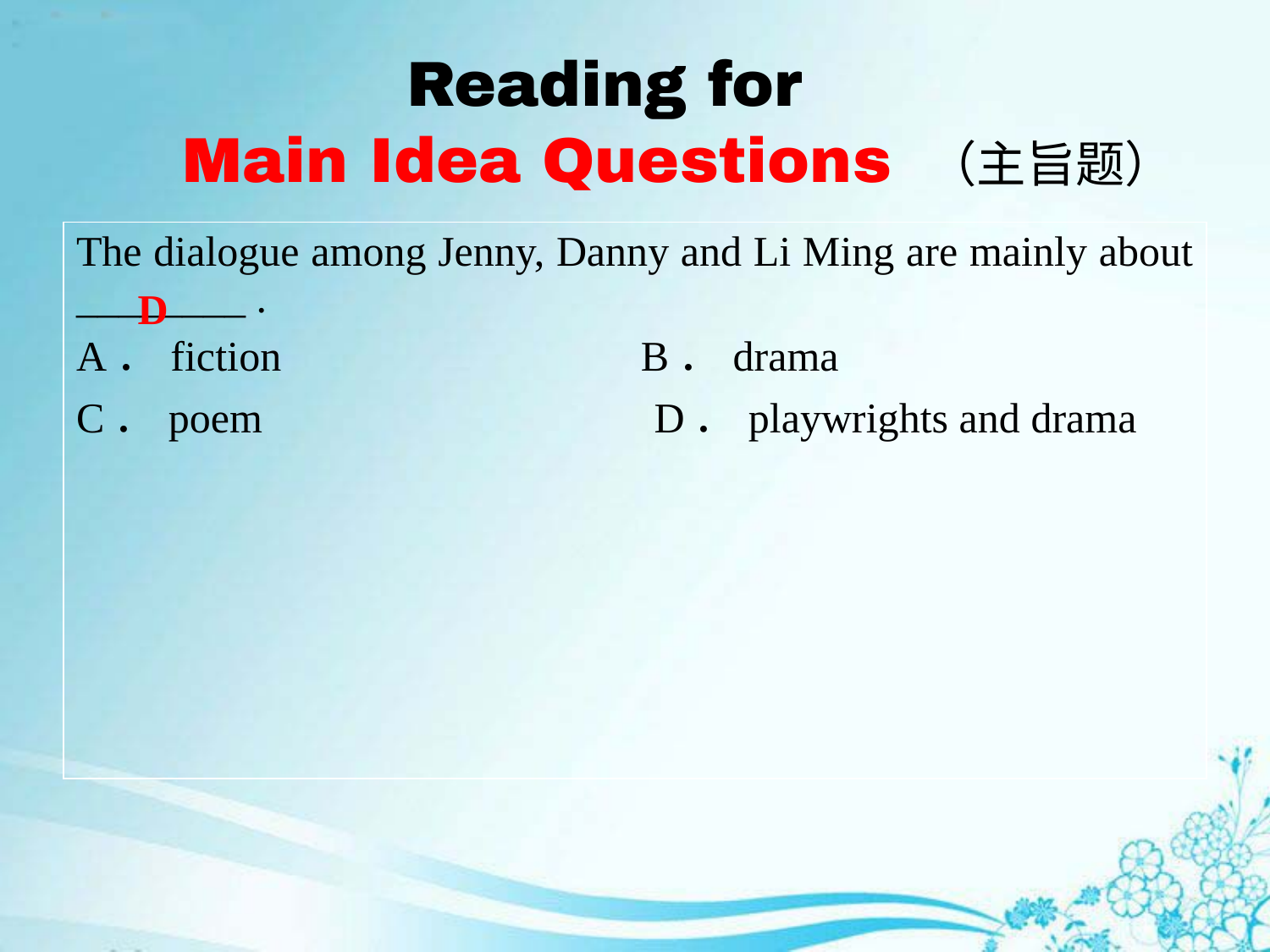

# Reading for Main Idea Questions （主旨题）
| The dialogue among Jenny, Danny and Li Ming are mainly about \_\_\_\_\_\_\_\_ . A．fiction　 B．drama C．poem D．playwrights and drama |
| --- |
D